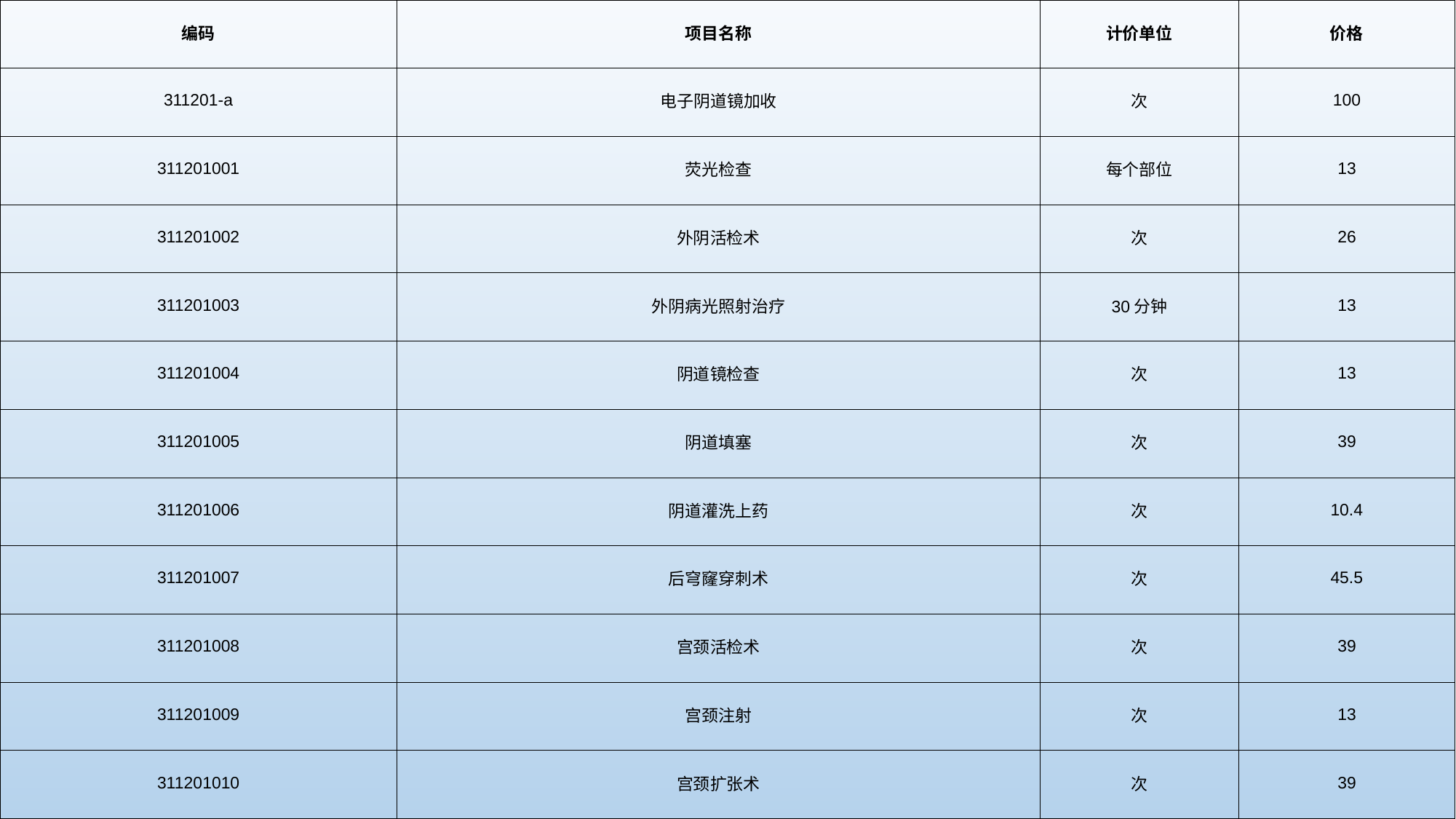

| 编码 | 项目名称 | 计价单位 | 价格 |
| --- | --- | --- | --- |
| 311201-a | 电子阴道镜加收 | 次 | 100 |
| 311201001 | 荧光检查 | 每个部位 | 13 |
| 311201002 | 外阴活检术 | 次 | 26 |
| 311201003 | 外阴病光照射治疗 | 30分钟 | 13 |
| 311201004 | 阴道镜检查 | 次 | 13 |
| 311201005 | 阴道填塞 | 次 | 39 |
| 311201006 | 阴道灌洗上药 | 次 | 10.4 |
| 311201007 | 后穹窿穿刺术 | 次 | 45.5 |
| 311201008 | 宫颈活检术 | 次 | 39 |
| 311201009 | 宫颈注射 | 次 | 13 |
| 311201010 | 宫颈扩张术 | 次 | 39 |